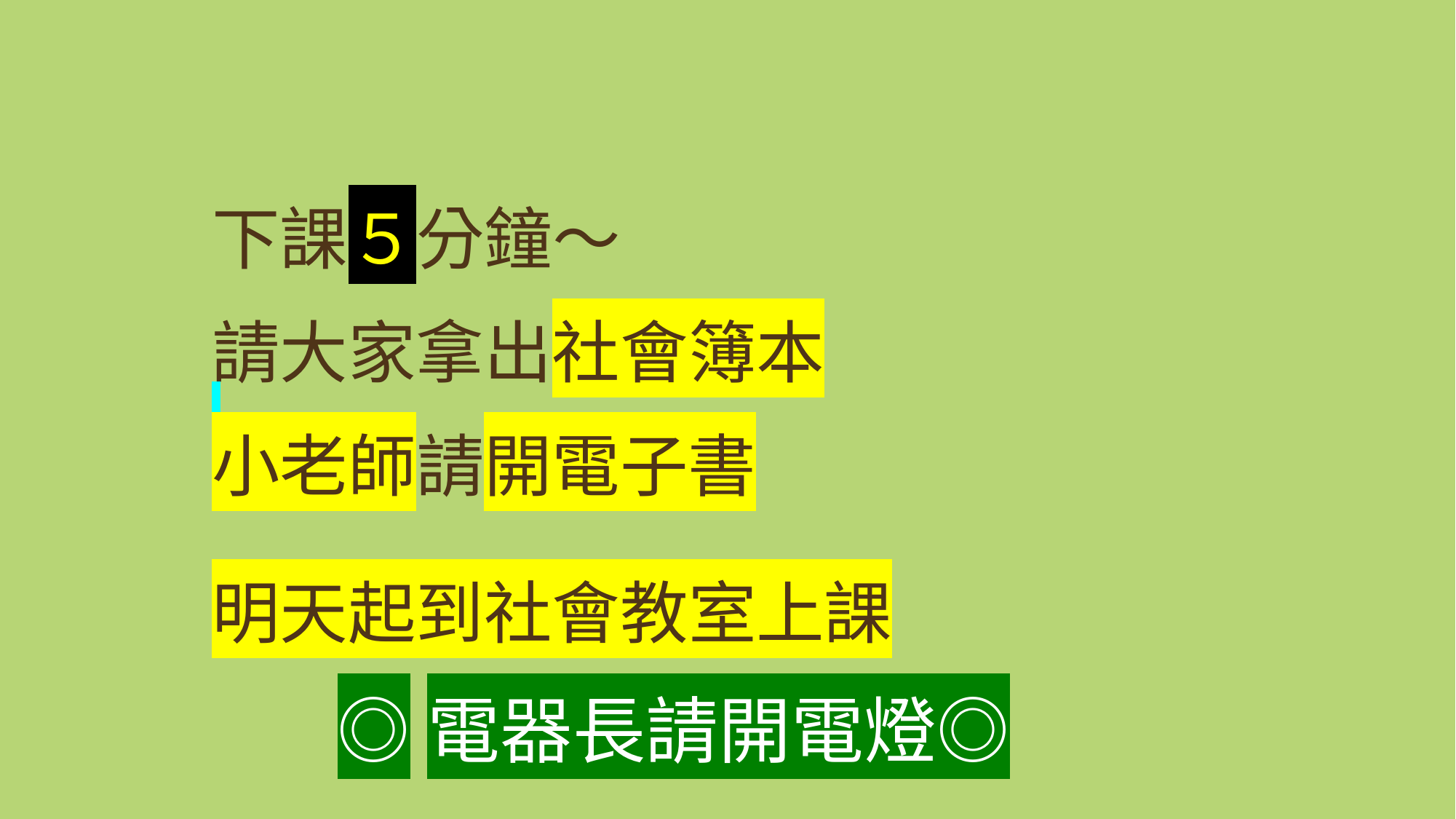

# 下課５分鐘～ 請大家拿出社會簿本 小老師請開電子書 明天起到社會教室上課
◎電器長請開電燈◎